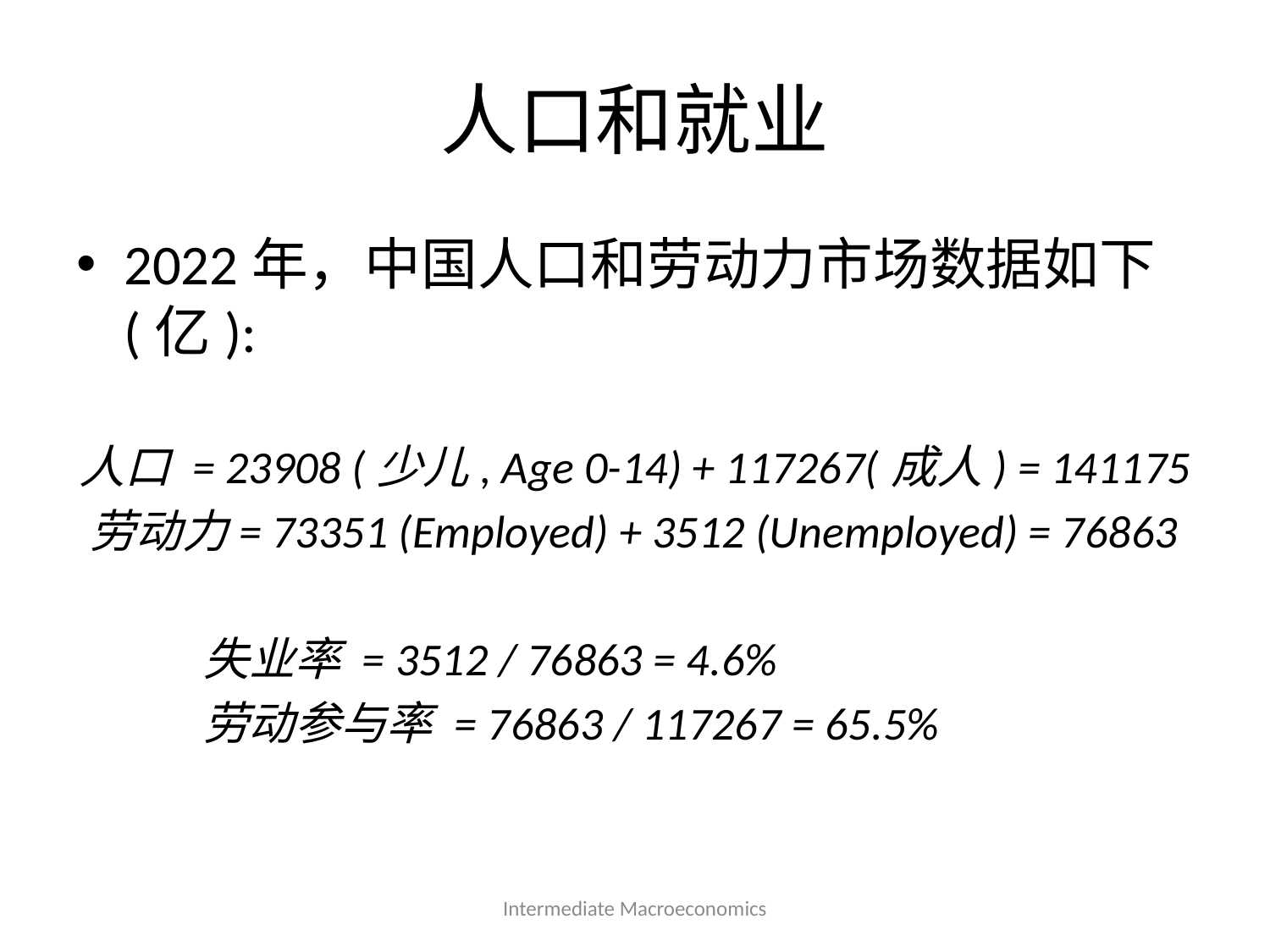

# 人口和就业
2022年，中国人口和劳动力市场数据如下 (亿):

人口 = 23908 (少儿, Age 0-14) + 117267(成人) = 141175
劳动力= 73351 (Employed) + 3512 (Unemployed) = 76863

	失业率 = 3512 / 76863 = 4.6%
	劳动参与率 = 76863 / 117267 = 65.5%

Intermediate Macroeconomics